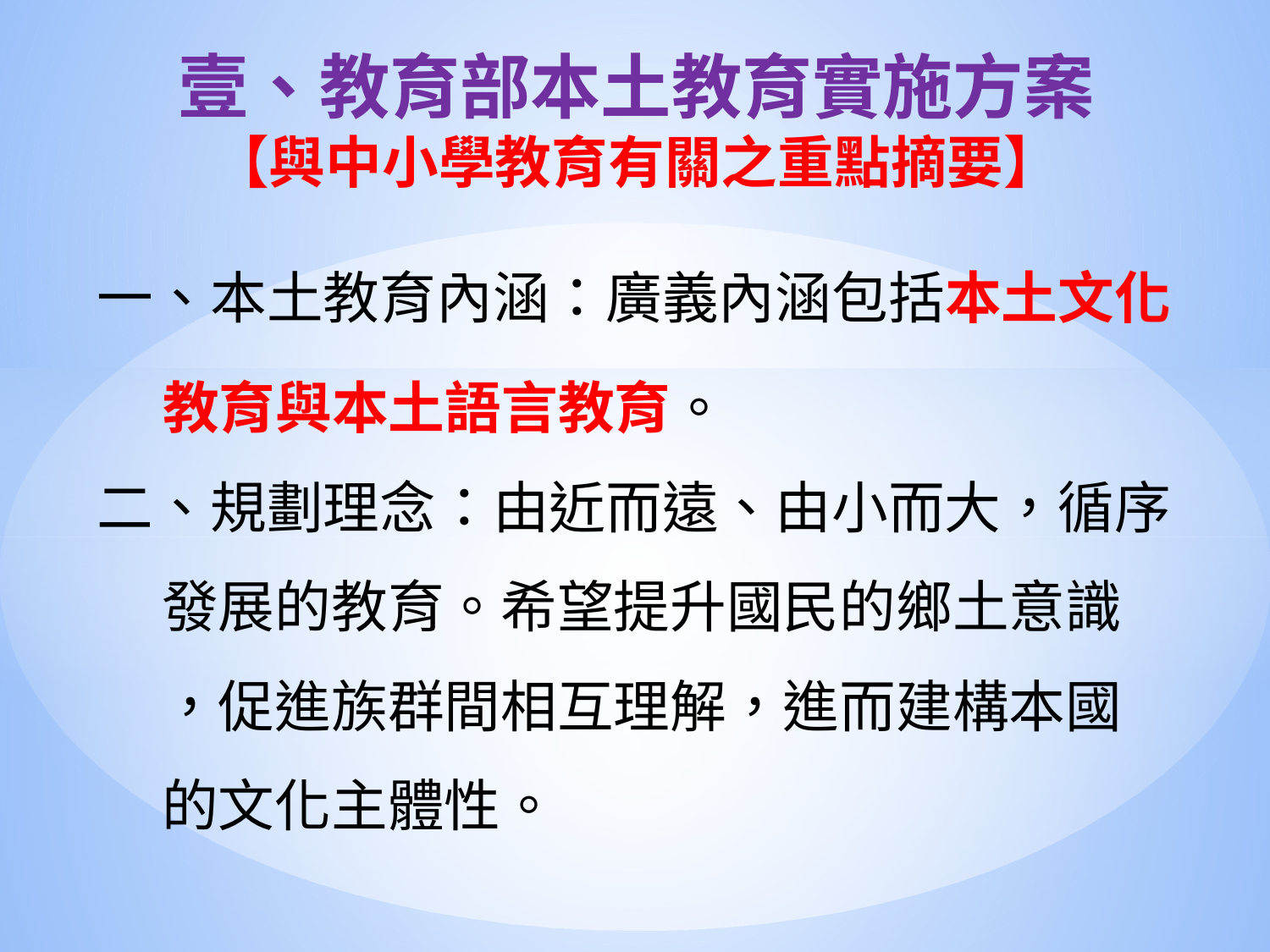

壹、教育部本土教育實施方案【與中小學教育有關之重點摘要】
一、本土教育內涵：廣義內涵包括本土文化
    教育與本土語言教育。
二、規劃理念：由近而遠、由小而大，循序
    發展的教育。希望提升國民的鄉土意識
    ，促進族群間相互理解，進而建構本國
    的文化主體性。